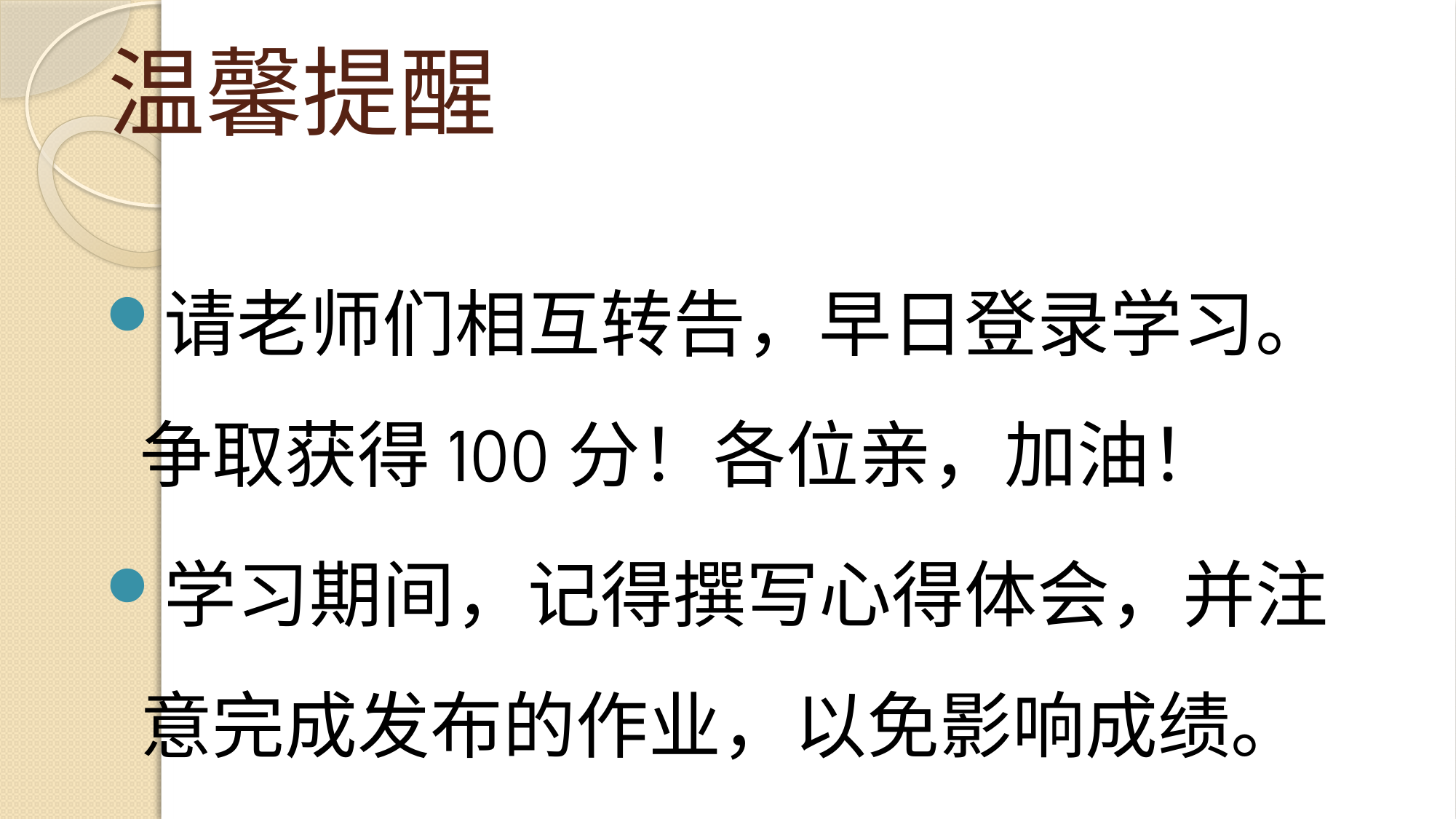

# 温馨提醒
请老师们相互转告，早日登录学习。争取获得100分！各位亲，加油！
学习期间，记得撰写心得体会，并注意完成发布的作业，以免影响成绩。